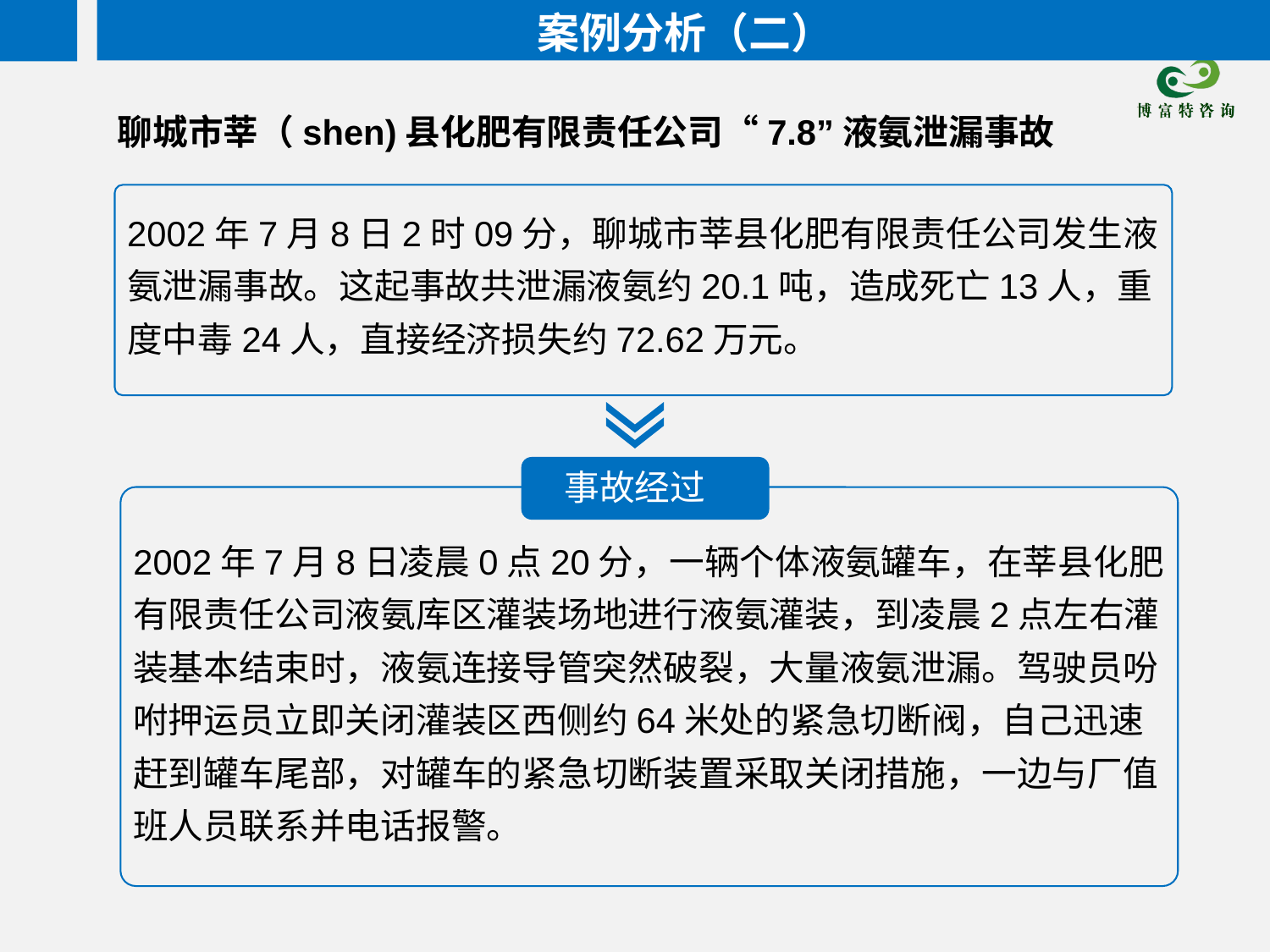

案例分析（二）
聊城市莘（shen)县化肥有限责任公司“7.8”液氨泄漏事故

2002年7月8日2时09分，聊城市莘县化肥有限责任公司发生液氨泄漏事故。这起事故共泄漏液氨约20.1吨，造成死亡13人，重度中毒24人，直接经济损失约72.62万元。

事故经过

2002年7月8日凌晨0点20分，一辆个体液氨罐车，在莘县化肥有限责任公司液氨库区灌装场地进行液氨灌装，到凌晨2点左右灌装基本结束时，液氨连接导管突然破裂，大量液氨泄漏。驾驶员吩咐押运员立即关闭灌装区西侧约64米处的紧急切断阀，自己迅速赶到罐车尾部，对罐车的紧急切断装置采取关闭措施，一边与厂值班人员联系并电话报警。